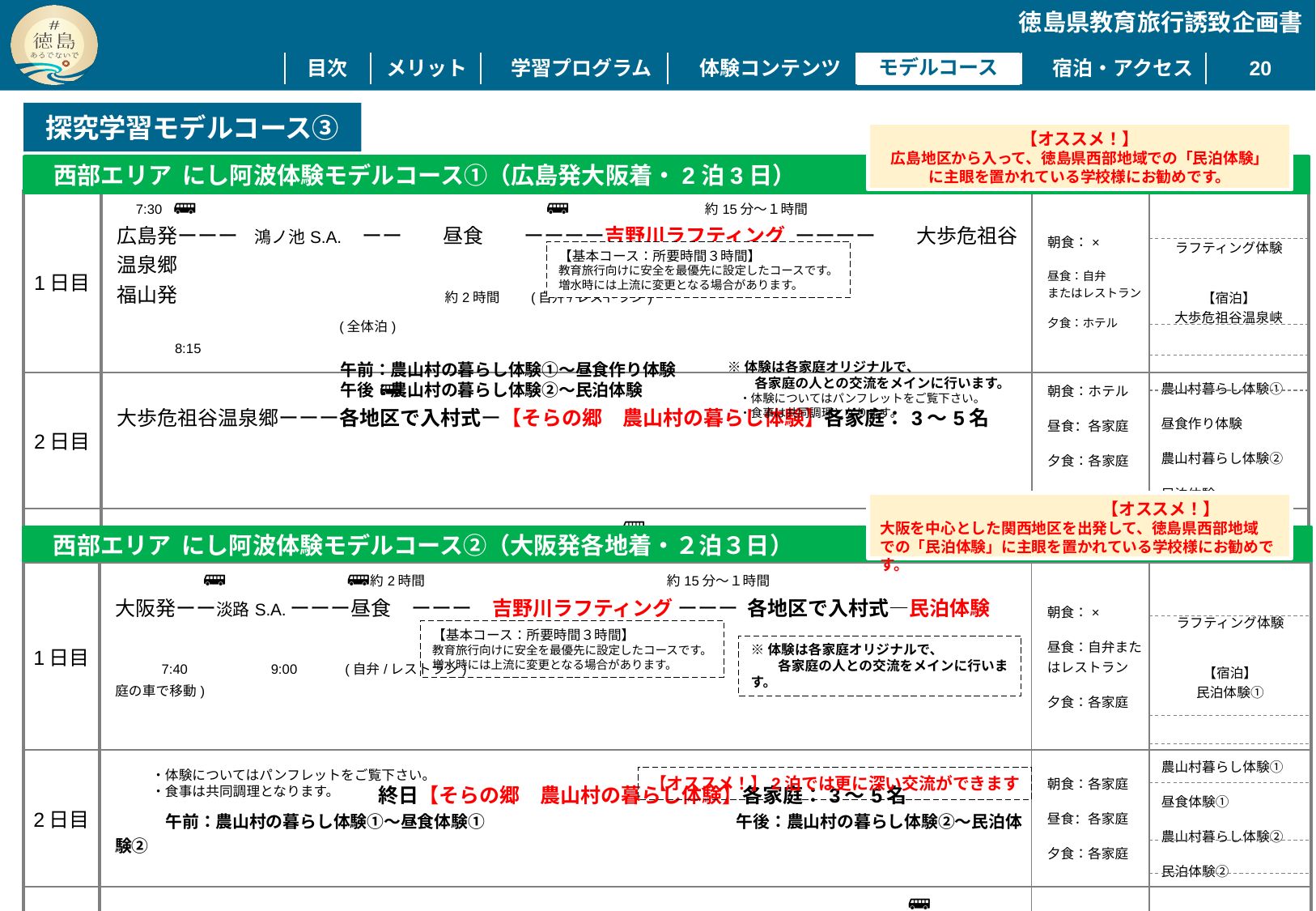

20
モデルコース
探究学習モデルコース③
【オススメ！】
広島地区から入って、徳島県西部地域での「民泊体験」
に主眼を置かれている学校様にお勧めです。
西部エリア  にし阿波体験モデルコース①（広島発大阪着・2泊3日）
| 1日目 | 7:30 🚌　　　　　　　　　　　 　　　🚌　 約15分～１時間　 　 広島発ーーー　鴻ノ池S.A.　ーー　　昼食　　ーーーー吉野川ラフティング ーーーー　　大歩危祖谷温泉郷　　　　　　　　　　　　　　　　　　 　　　　　　　 福山発　　　　　　　　　　　　　 約2時間　　(自弁/レストラン)　　　　　　　　　　　　　　　　　　　　　　　　　　　　　　　　　　　　　　 (全体泊)　 　　　　8:15 | 朝食：× 昼食：自弁 またはレストラン 夕食：ホテル | ラフティング体験 【宿泊】 大歩危祖谷温泉峡 |
| --- | --- | --- | --- |
| 2日目 | 🚌　　　　　　　　 　　　　　　　　　 　　　　 大歩危祖谷温泉郷ーーー各地区で入村式ー【そらの郷　農山村の暮らし体験】各家庭：3～5名 | 朝食：ホテル 昼食：各家庭 夕食：各家庭 | 農山村暮らし体験① 昼食作り体験 農山村暮らし体験② 民泊体験 |
| ３日目 | 🚌　　　　　　　　　　　　 　　　　　　　　　🚌　　 各家庭ーーーー　各地区で離村式ーーーーーー　　琴平周辺散策/うどん打ち　　ーーーーーーー学　校 　　　　　　　　　　　　　　　　　　　　　　　　約2時間　　　　　　　　　　　　　　　　　　　　　　　　　　　　　　　　　　　　　　　約３時間 | 朝食：各家庭 昼食：レストラン 夕食：× | 金刀比羅宮参拝 うどん打ち等 各種体験 |
【基本コース：所要時間３時間】
教育旅行向けに安全を最優先に設定したコースです。
増水時には上流に変更となる場合があります。
午前：農山村の暮らし体験①～昼食作り体験
午後：農山村の暮らし体験②～民泊体験
※体験は各家庭オリジナルで、
　　各家庭の人との交流をメインに行います。
　・体験についてはパンフレットをご覧下さい。
　・食事は共同調理となります。
　　　　　　　　　　　　　 【オススメ！】
大阪を中心とした関西地区を出発して、徳島県西部地域
での「民泊体験」に主眼を置かれている学校様にお勧めです。
西部エリア  にし阿波体験モデルコース②（大阪発各地着・２泊３日）
| 1日目 | 🚌　　　　　　🚌約2時間　　　 　　　　　　　　　約15分～１時間　 　　　　　　 大阪発ーー淡路S.A.ーーー昼食　ーーー　吉野川ラフティング ーーー 各地区で入村式―民泊体験　　　　　　　　　　　　　　 　　　　　　　 　　7:40　　　　9:00　 (自弁/レストラン)　　　　　　　　　　　　　　　　　　　　　　　　　　　　　　　　　 (各家庭の車で移動) | 朝食：× 昼食：自弁またはレストラン 夕食：各家庭 | ラフティング体験 【宿泊】 民泊体験① |
| --- | --- | --- | --- |
| 2日目 | 終日【そらの郷　農山村の暮らし体験】各家庭：3～5名　　　　　 　　　午前：農山村の暮らし体験①～昼食体験①　　　　　　　　　　　　　　　午後：農山村の暮らし体験②～民泊体験② | 朝食：各家庭 昼食：各家庭 夕食：各家庭 | 農山村暮らし体験① 昼食体験① 農山村暮らし体験② 民泊体験② |
| ３日目 | 🚌　 　　　　　　🚌　　 農山村の暮らし体験③～昼食作り体験②ー　各地区で離村式ーーーー　徳島県内　ーーーーー　学　校 　　　　　　　　　　　　　　　　　　　　　　　　　　　　　　　　(各家庭の車で移動) 　　約１時間　　　各種体験(別紙）　　約２時間半 | 朝食：各家庭 昼食：各家庭 夕食：× | 農山村暮らし体験③ 昼食体験② 阿波おどり　他 |
【基本コース：所要時間３時間】
教育旅行向けに安全を最優先に設定したコースです。
増水時には上流に変更となる場合があります。
※体験は各家庭オリジナルで、
　　各家庭の人との交流をメインに行います。
・体験についてはパンフレットをご覧下さい。
・食事は共同調理となります。
【オススメ！】2泊では更に深い交流ができます